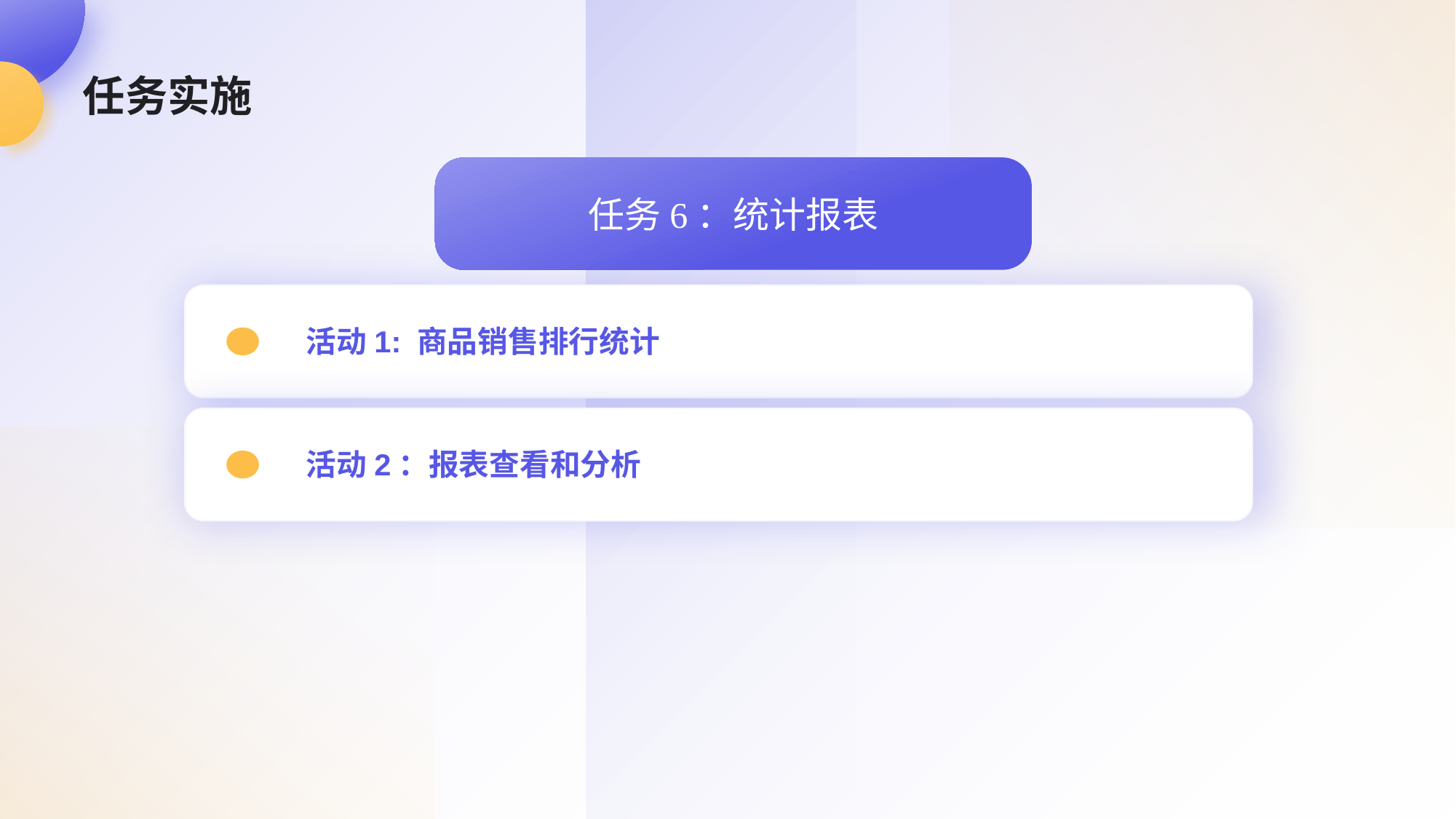

# 任务实施
任务6：统计报表

活动1: 商品销售排行统计

活动2：报表查看和分析

10